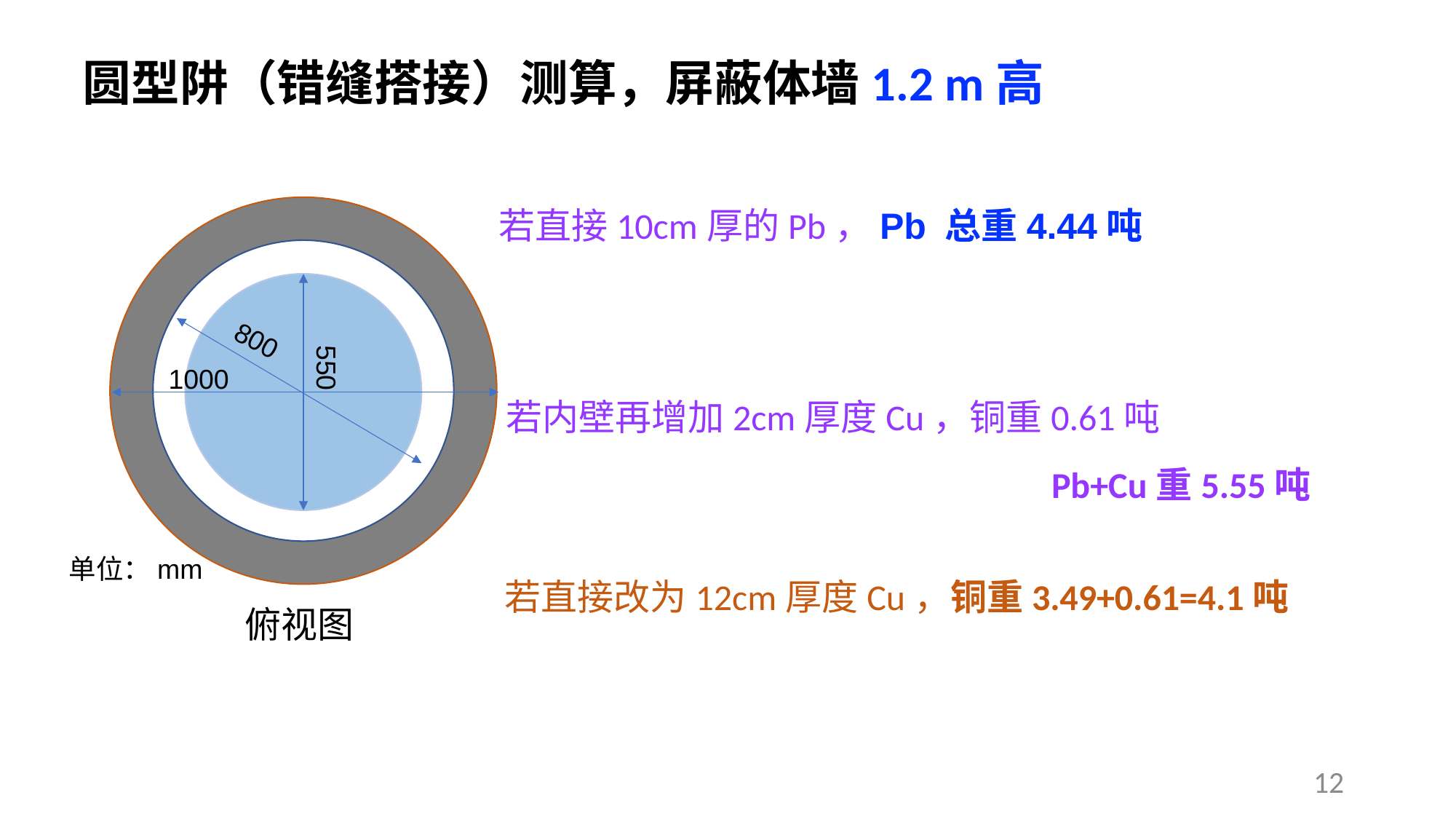

圆型阱（错缝搭接）测算，屏蔽体墙1.2 m高

若直接10cm厚的Pb，Pb 总重4.44吨

800
550
1000
若内壁再增加2cm厚度Cu，铜重0.61吨
Pb+Cu重5.55吨
单位：mm
若直接改为12cm厚度Cu，铜重3.49+0.61=4.1吨
俯视图
12